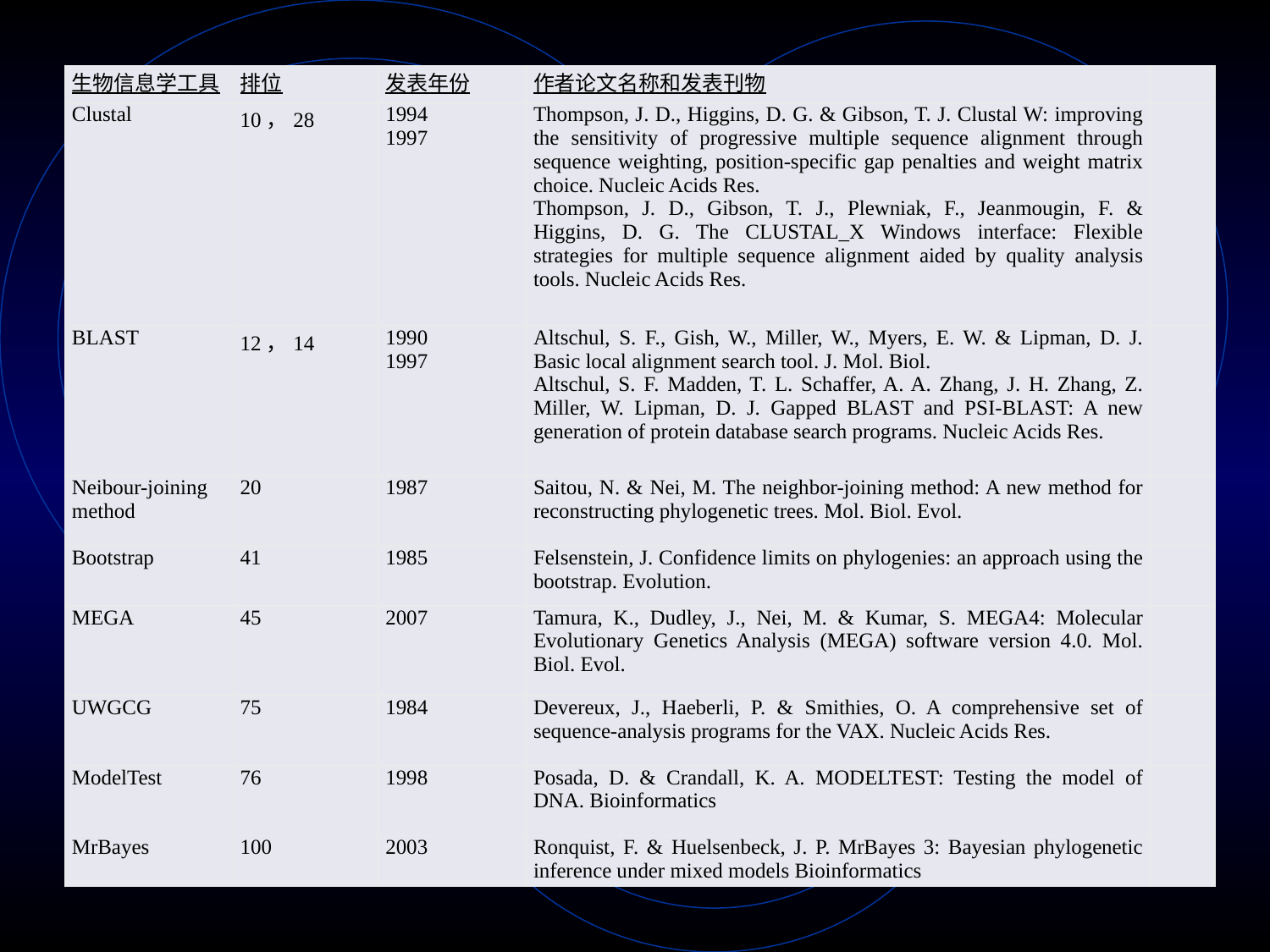

| 生物信息学工具 | 排位 | 发表年份 | 作者论文名称和发表刊物 |  |
| --- | --- | --- | --- | --- |
| Clustal | 10，28 | 1994 1997 | Thompson, J. D., Higgins, D. G. & Gibson, T. J. Clustal W: improving the sensitivity of progressive multiple sequence alignment through sequence weighting, position-specific gap penalties and weight matrix choice. Nucleic Acids Res. Thompson, J. D., Gibson, T. J., Plewniak, F., Jeanmougin, F. & Higgins, D. G. The CLUSTAL\_X Windows interface: Flexible strategies for multiple sequence alignment aided by quality analysis tools. Nucleic Acids Res. |  |
| BLAST | 12，14 | 1990 1997 | Altschul, S. F., Gish, W., Miller, W., Myers, E. W. & Lipman, D. J. Basic local alignment search tool. J. Mol. Biol. Altschul, S. F. Madden, T. L. Schaffer, A. A. Zhang, J. H. Zhang, Z. Miller, W. Lipman, D. J. Gapped BLAST and PSI-BLAST: A new generation of protein database search programs. Nucleic Acids Res. |  |
| Neibour-joining method | 20 | 1987 | Saitou, N. & Nei, M. The neighbor-joining method: A new method for reconstructing phylogenetic trees. Mol. Biol. Evol. |  |
| Bootstrap | 41 | 1985 | Felsenstein, J. Confidence limits on phylogenies: an approach using the bootstrap. Evolution. |  |
| MEGA | 45 | 2007 | Tamura, K., Dudley, J., Nei, M. & Kumar, S. MEGA4: Molecular Evolutionary Genetics Analysis (MEGA) software version 4.0. Mol. Biol. Evol. |  |
| UWGCG | 75 | 1984 | Devereux, J., Haeberli, P. & Smithies, O. A comprehensive set of sequence-analysis programs for the VAX. Nucleic Acids Res. |  |
| ModelTest | 76 | 1998 | Posada, D. & Crandall, K. A. MODELTEST: Testing the model of DNA. Bioinformatics |  |
| MrBayes | 100 | 2003 | Ronquist, F. & Huelsenbeck, J. P. MrBayes 3: Bayesian phylogenetic inference under mixed models Bioinformatics |  |